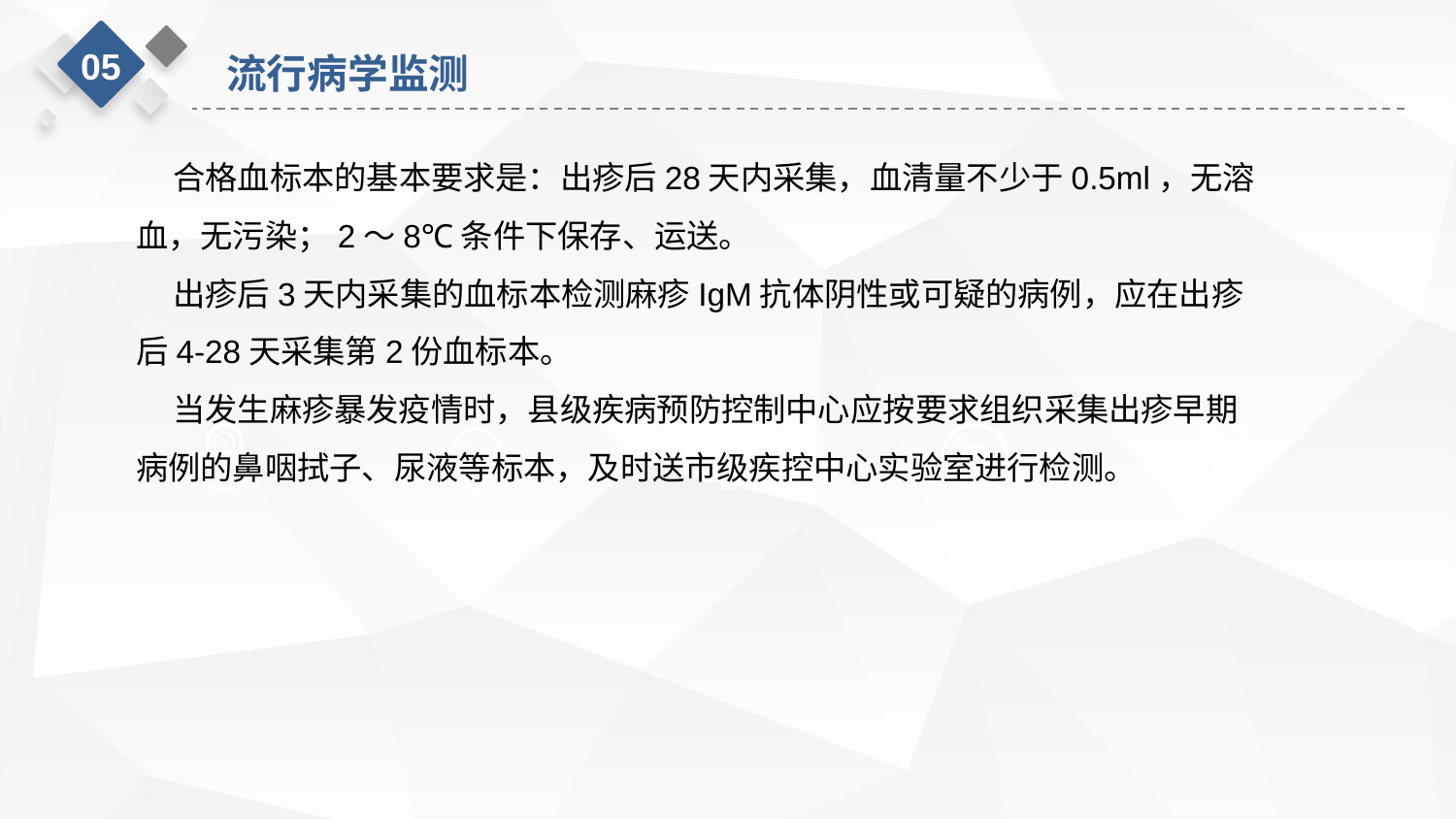

05

流行病学监测
    合格血标本的基本要求是：出疹后28天内采集，血清量不少于0.5ml，无溶血，无污染；2～8℃条件下保存、运送。
    出疹后3天内采集的血标本检测麻疹IgM抗体阴性或可疑的病例，应在出疹后4-28天采集第2份血标本。
    当发生麻疹暴发疫情时，县级疾病预防控制中心应按要求组织采集出疹早期病例的鼻咽拭子、尿液等标本，及时送市级疾控中心实验室进行检测。